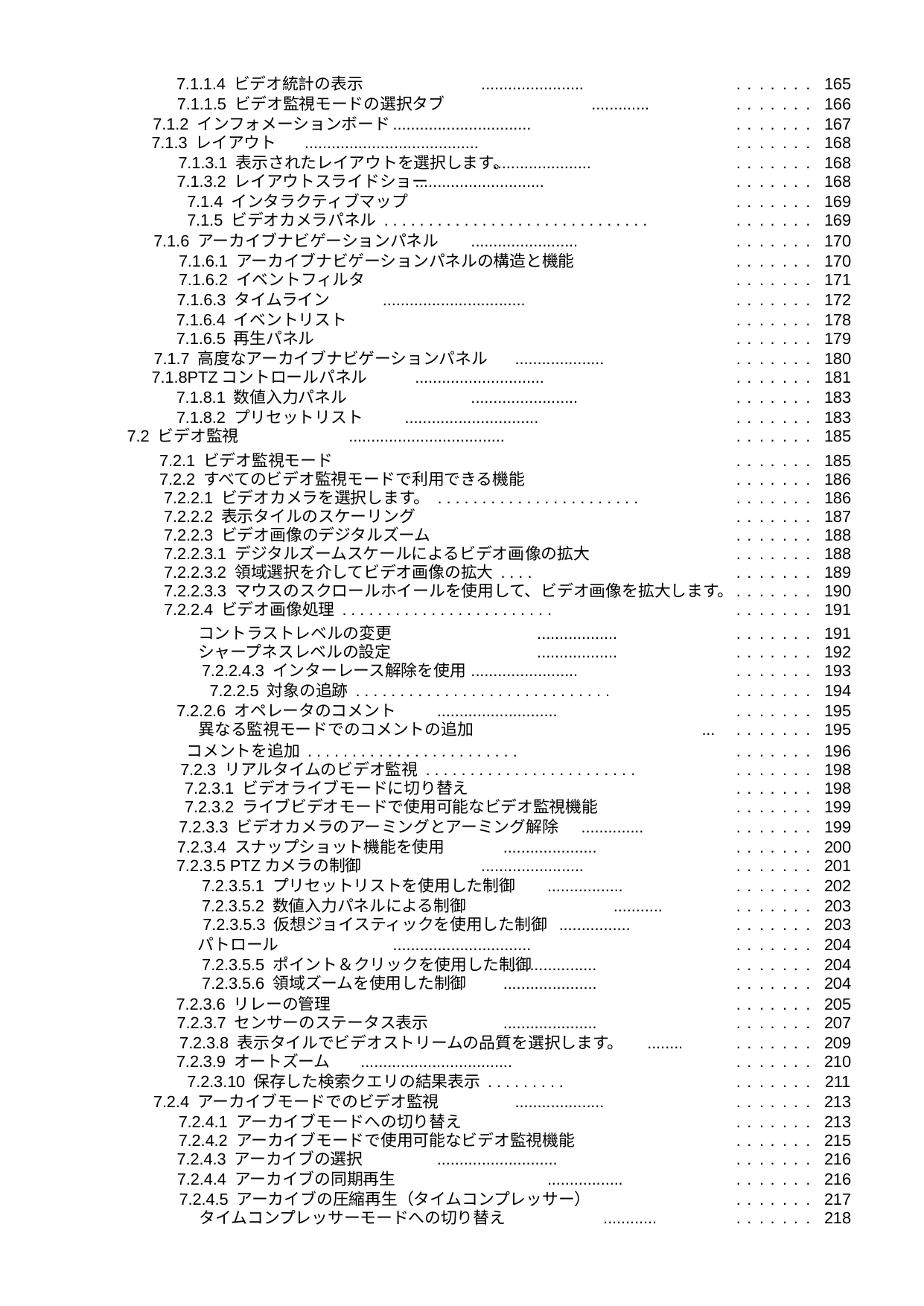

7.1.1.4 ビデオ統計の表示
 .......................
 .
 .
 .
 .
 .
 .
 .
 165
 7.1.1.5 ビデオ監視モードの選択タブ
 .............
 .
 .
 .
 .
 .
 .
 .
 166
 7.1.2 インフォメーションボード
 ...............................
 .
 .
 .
 .
 .
 .
 .
 167
 7.1.3 レイアウト
 .......................................
 .
 .
 .
 .
 .
 .
 .
 168
 7.1.3.1 表示されたレイアウトを選択します。
 ......................
 .
 .
 .
 .
 .
 .
 .
 168
 7.1.3.2 レイアウトスライドショー
 .............................
 .
 .
 .
 .
 .
 .
 .
 168
 7.1.4 インタラクティブマップ
 7.1.5 ビデオカメラパネル . . . . . . . . . . . . . . . . . . . . . . . . . . . . . .
 .
 .
 .
 .
 .
 .
 .
 .
 .
 .
 .
 .
 .
 .
 169
 169
 7.1.6 アーカイブナビゲーションパネル
 ........................
 .
 .
 .
 .
 .
 .
 .
 170
 7.1.6.1 アーカイブナビゲーションパネルの構造と機能
 7.1.6.2 イベントフィルタ
 .
 .
 .
 .
 .
 .
 .
 .
 .
 .
 .
 .
 .
 .
 170
 171
 7.1.6.3 タイムライン
 ................................
 .
 .
 .
 .
 .
 .
 .
 172
 7.1.6.4 イベントリスト
 7.1.6.5 再生パネル
 .
 .
 .
 .
 .
 .
 .
 .
 .
 .
 .
 .
 .
 .
 178
 179
 7.1.7 高度なアーカイブナビゲーションパネル
 ....................
 .
 .
 .
 .
 .
 .
 .
 180
 7.1.8PTZコントロールパネル
 .............................
 .
 .
 .
 .
 .
 .
 .
 181
 7.1.8.1 数値入力パネル
 ........................
 .
 .
 .
 .
 .
 .
 .
 183
 7.1.8.2 プリセットリスト
 ..............................
 .
 .
 .
 .
 .
 .
 .
 183
 7.2 ビデオ監視
 ...................................
 .
 .
 .
 .
 .
 .
 .
 185
 7.2.1 ビデオ監視モード
 7.2.2 すべてのビデオ監視モードで利用できる機能
  7.2.2.1 ビデオカメラを選択します。 . . . . . . . . . . . . . . . . . . . . . . .
  7.2.2.2 表示タイルのスケーリング
  7.2.2.3 ビデオ画像のデジタルズーム
  7.2.2.3.1 デジタルズームスケールによるビデオ画像の拡大
  7.2.2.3.2 領域選択を介してビデオ画像の拡大 . . . .
  7.2.2.3.3 マウスのスクロールホイールを使用して、ビデオ画像を拡大します。
  7.2.2.4 ビデオ画像処理 . . . . . . . . . . . . . . . . . . . . . . . .
 .
 .
 .
 .
 .
 .
 .
 .
 .
 .
 .
 .
 .
 .
 .
 .
 .
 .
 .
 .
 .
 .
 .
 .
 .
 .
 .
 .
 .
 .
 .
 .
 .
 .
 .
 .
 .
 .
 .
 .
 .
 .
 .
 .
 .
 .
 .
 .
 .
 .
 .
 .
 .
 .
 .
 .
 .
 .
 .
 .
 .
 .
 .
 185
 186
 186
 187
 188
 188
 189
 190
 191
 コントラストレベルの変更
 シャープネスレベルの設定
 ..................
 ..................
 .
 .
 .
 .
 .
 .
 .
 .
 .
 .
 .
 .
 .
 .
 191
 192
 7.2.2.4.3 インターレース解除を使用
 ........................
 .
 .
 .
 .
 .
 .
 .
 193
 7.2.2.5 対象の追跡 . . . . . . . . . . . . . . . . . . . . . . . . . . . . .
 .
 .
 .
 .
 .
 .
 .
 194
 7.2.2.6 オペレータのコメント
 ...........................
 .
 .
 .
 .
 .
 .
 .
 195
 異なる監視モードでのコメントの追加
 ...
 .
 .
 .
 .
 .
 .
 .
 195
  コメントを追加 . . . . . . . . . . . . . . . . . . . . . . . .
 7.2.3 リアルタイムのビデオ監視 . . . . . . . . . . . . . . . . . . . . . . . .
  7.2.3.1 ビデオライブモードに切り替え
  7.2.3.2 ライブビデオモードで使用可能なビデオ監視機能
 .
 .
 .
 .
 .
 .
 .
 .
 .
 .
 .
 .
 .
 .
 .
 .
 .
 .
 .
 .
 .
 .
 .
 .
 .
 .
 .
 .
 196
 198
 198
 199
 7.2.3.3 ビデオカメラのアーミングとアーミング解除
 ..............
 .
 .
 .
 .
 .
 .
 .
 199
 7.2.3.4 スナップショット機能を使用
 .....................
 .
 .
 .
 .
 .
 .
 .
 200
 7.2.3.5 PTZカメラの制御
 .......................
 .
 .
 .
 .
 .
 .
 .
 201
 7.2.3.5.1 プリセットリストを使用した制御
 .................
 .
 .
 .
 .
 .
 .
 .
 202
 7.2.3.5.2 数値入力パネルによる制御
 ...........
 .
 .
 .
 .
 .
 .
 .
 203
 7.2.3.5.3 仮想ジョイスティックを使用した制御
 ................
 .
 .
 .
 .
 .
 .
 .
 203
 パトロール
 ...............................
 .
 .
 .
 .
 .
 .
 .
 204
 7.2.3.5.5 ポイント＆クリックを使用した制御
 7.2.3.5.6 領域ズームを使用した制御
  ....................
 .....................
 .
 .
 .
 .
 .
 .
 .
 .
 .
 .
 .
 .
 .
 .
 204
 204
 7.2.3.6 リレーの管理
 .
 .
 .
 .
 .
 .
 .
 205
 7.2.3.7 センサーのステータス表示
 .....................
 .
 .
 .
 .
 .
 .
 .
 207
 7.2.3.8 表示タイルでビデオストリームの品質を選択します。
 ........
 .
 .
 .
 .
 .
 .
 .
 209
 7.2.3.9 オートズーム
 ..................................
 .
 .
 .
 .
 .
 .
 .
 210
 7.2.3.10 保存した検索クエリの結果表示 . . . . . . . . .
 .
 .
 .
 .
 .
 .
 .
 211
 7.2.4 アーカイブモードでのビデオ監視
 ....................
 .
 .
 .
 .
 .
 .
 .
 213
 7.2.4.1 アーカイブモードへの切り替え
 7.2.4.2 アーカイブモードで使用可能なビデオ監視機能
 .
 .
 .
 .
 .
 .
 .
 .
 .
 .
 .
 .
 .
 .
 213
 215
 7.2.4.3 アーカイブの選択
 ...........................
 .
 .
 .
 .
 .
 .
 .
 216
 7.2.4.4 アーカイブの同期再生
 .................
 .
 .
 .
 .
 .
 .
 .
 216
 7.2.4.5 アーカイブの圧縮再生（タイムコンプレッサー）
 .
 .
 .
 .
 .
 .
 .
 217
 タイムコンプレッサーモードへの切り替え
 ............
 .
 .
 .
 .
 .
 .
 .
 218